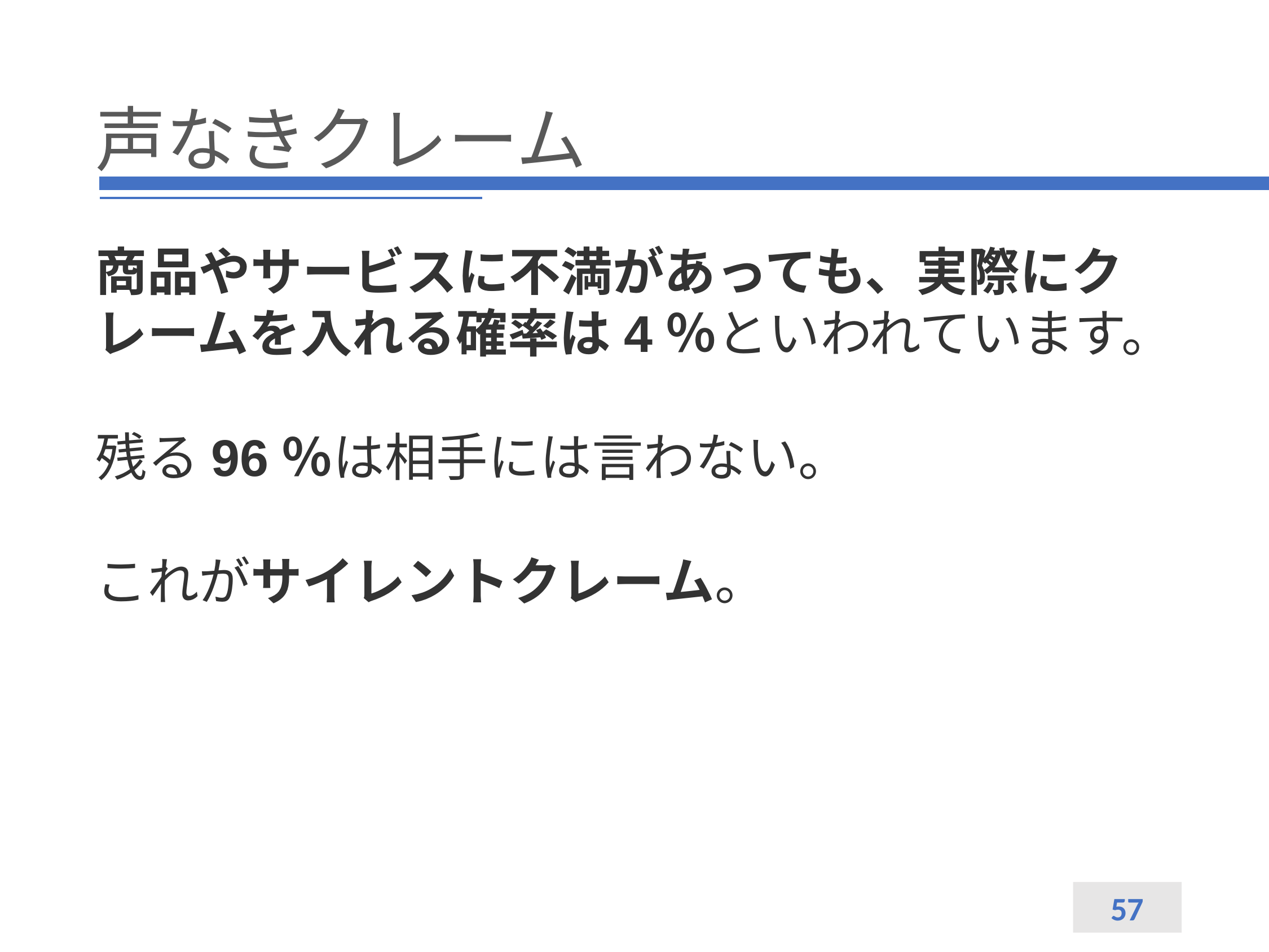

# 声なきクレーム
商品やサービスに不満があっても、実際にクレームを入れる確率は4％といわれています。
残る96％は相手には言わない。
これがサイレントクレーム。
57